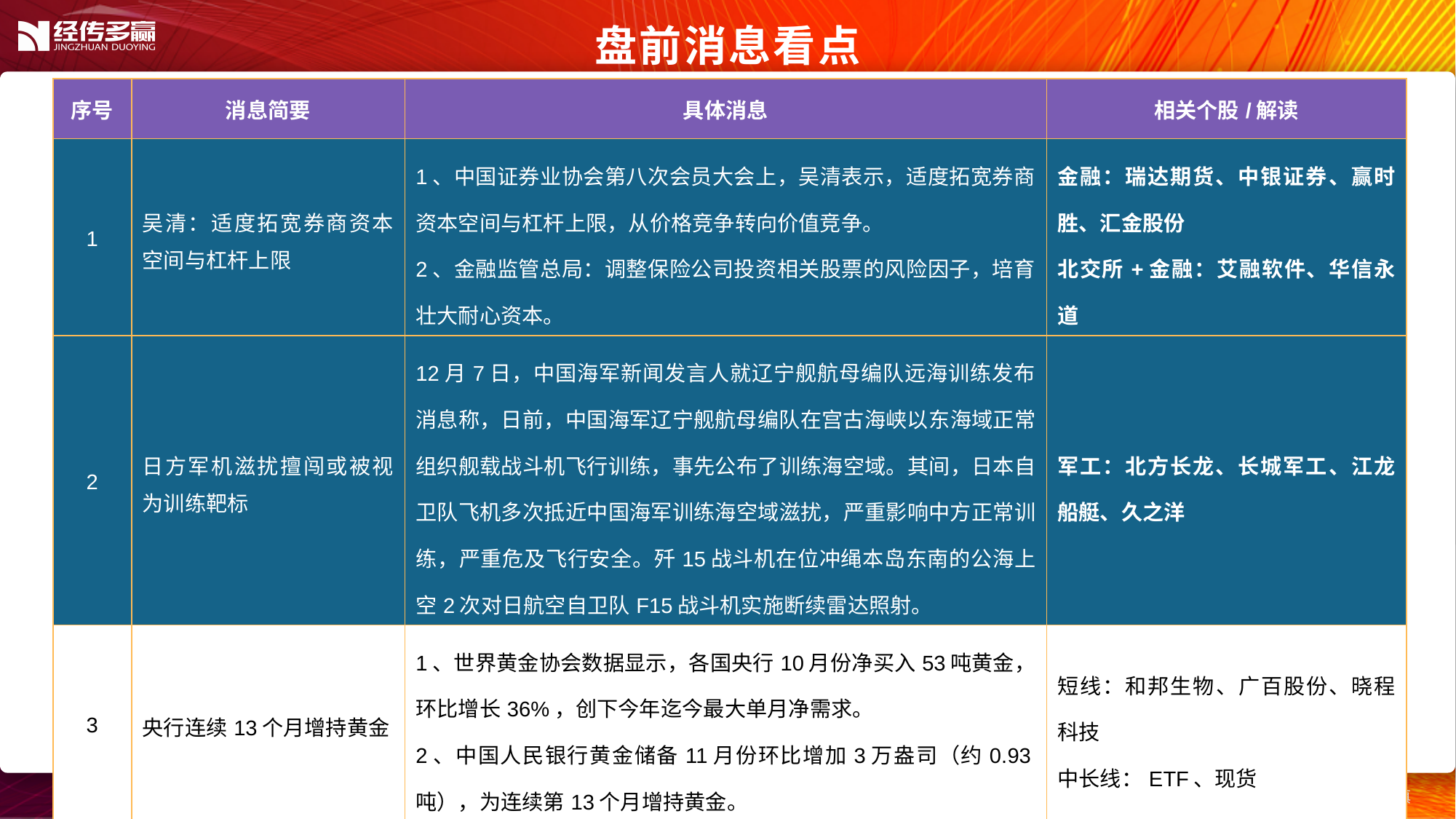

盘前消息看点
| 序号 | 消息简要 | 具体消息 | 相关个股/解读 |
| --- | --- | --- | --- |
| 1 | 吴清：适度拓宽券商资本空间与杠杆上限 | 1、中国证券业协会第八次会员大会上，吴清表示，适度拓宽券商资本空间与杠杆上限，从价格竞争转向价值竞争。 2、金融监管总局：调整保险公司投资相关股票的风险因子，培育壮大耐心资本。 | 金融：瑞达期货、中银证券、赢时胜、汇金股份 北交所+金融：艾融软件、华信永道 |
| 2 | 日方军机滋扰擅闯或被视为训练靶标 | 12月7日，中国海军新闻发言人就辽宁舰航母编队远海训练发布消息称，日前，中国海军辽宁舰航母编队在宫古海峡以东海域正常组织舰载战斗机飞行训练，事先公布了训练海空域。其间，日本自卫队飞机多次抵近中国海军训练海空域滋扰，严重影响中方正常训练，严重危及飞行安全。歼15战斗机在位冲绳本岛东南的公海上空2次对日航空自卫队F15战斗机实施断续雷达照射。 | 军工：北方长龙、长城军工、江龙船艇、久之洋 |
| 3 | 央行连续13个月增持黄金 | 1、世界黄金协会数据显示，各国央行10月份净买入53吨黄金，环比增长36%，创下今年迄今最大单月净需求。 2、中国人民银行黄金储备11月份环比增加3万盎司（约0.93吨），为连续第13个月增持黄金。 | 短线：和邦生物、广百股份、晓程科技 中长线：ETF、现货 |
| 4 |  |  |  |
| 5 |  |  |  |